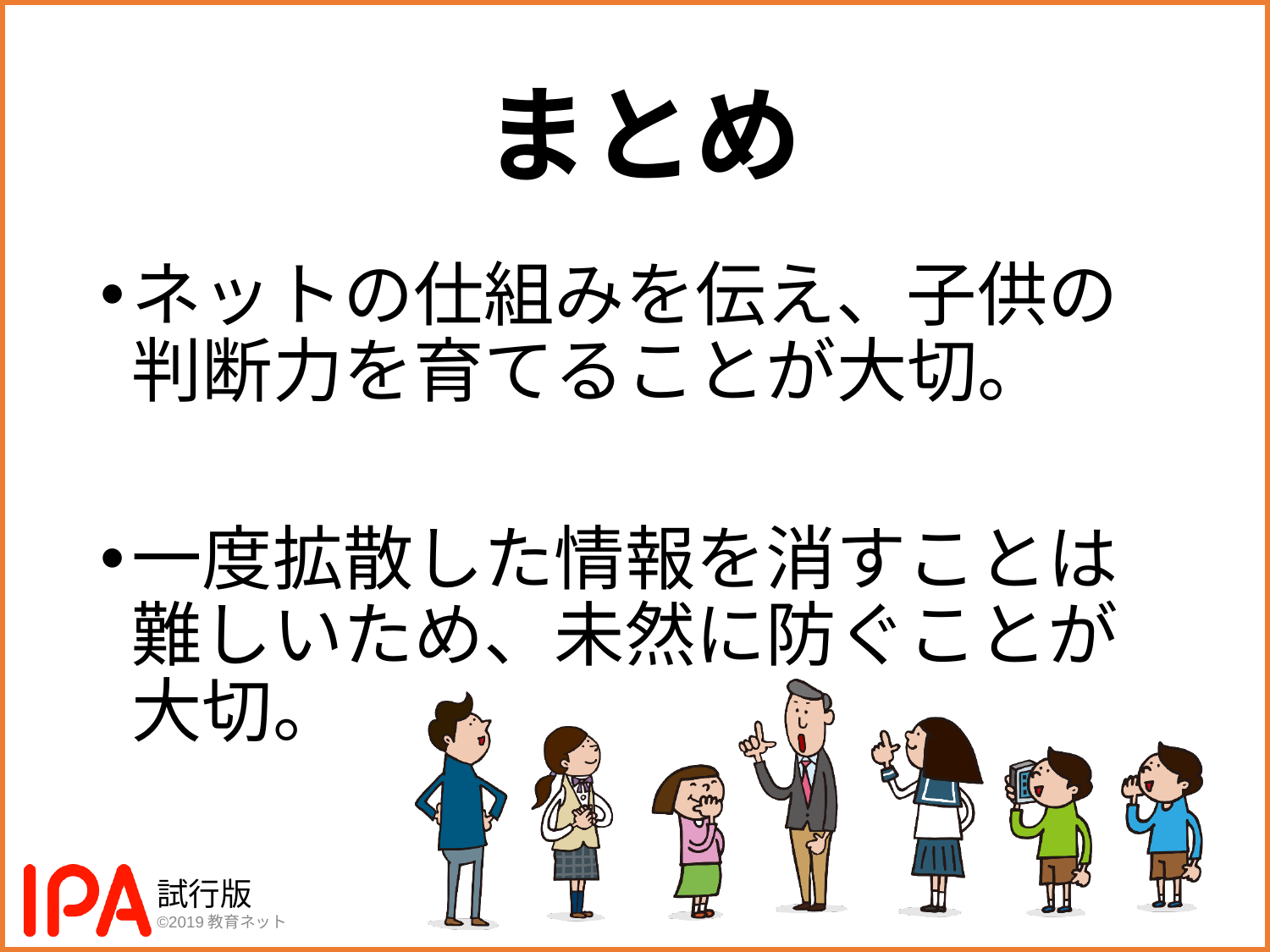

ネットの仕組みを伝え、子供の判断力を育てることが大切。

一度拡散した情報を消すことは難しいため、未然に防ぐことが大切。